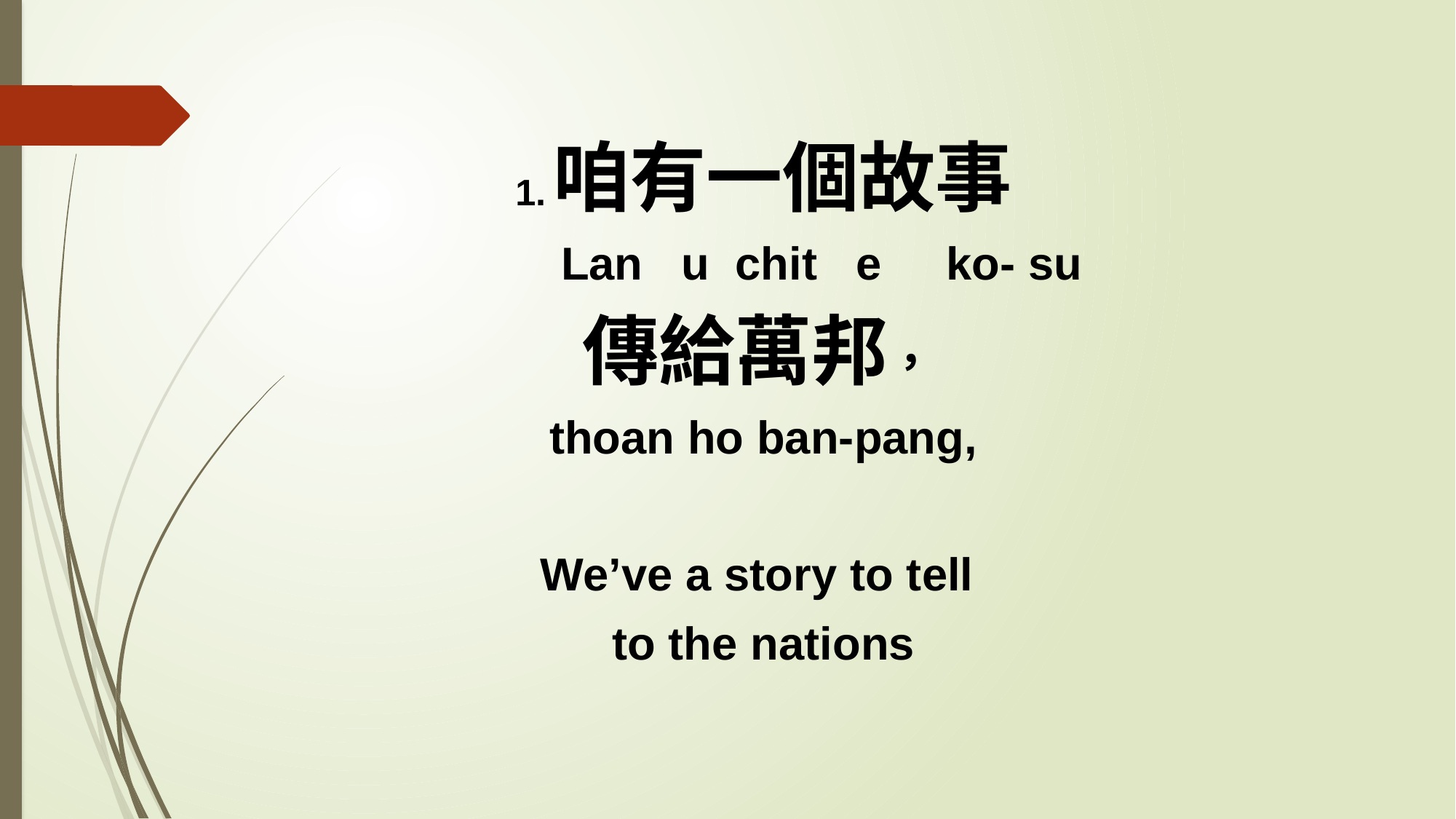

1.咱有一個故事
                           Lan   u  chit   e     ko- su
傳給萬邦，
thoan ho ban-pang,

We’ve a story to tell
to the nations